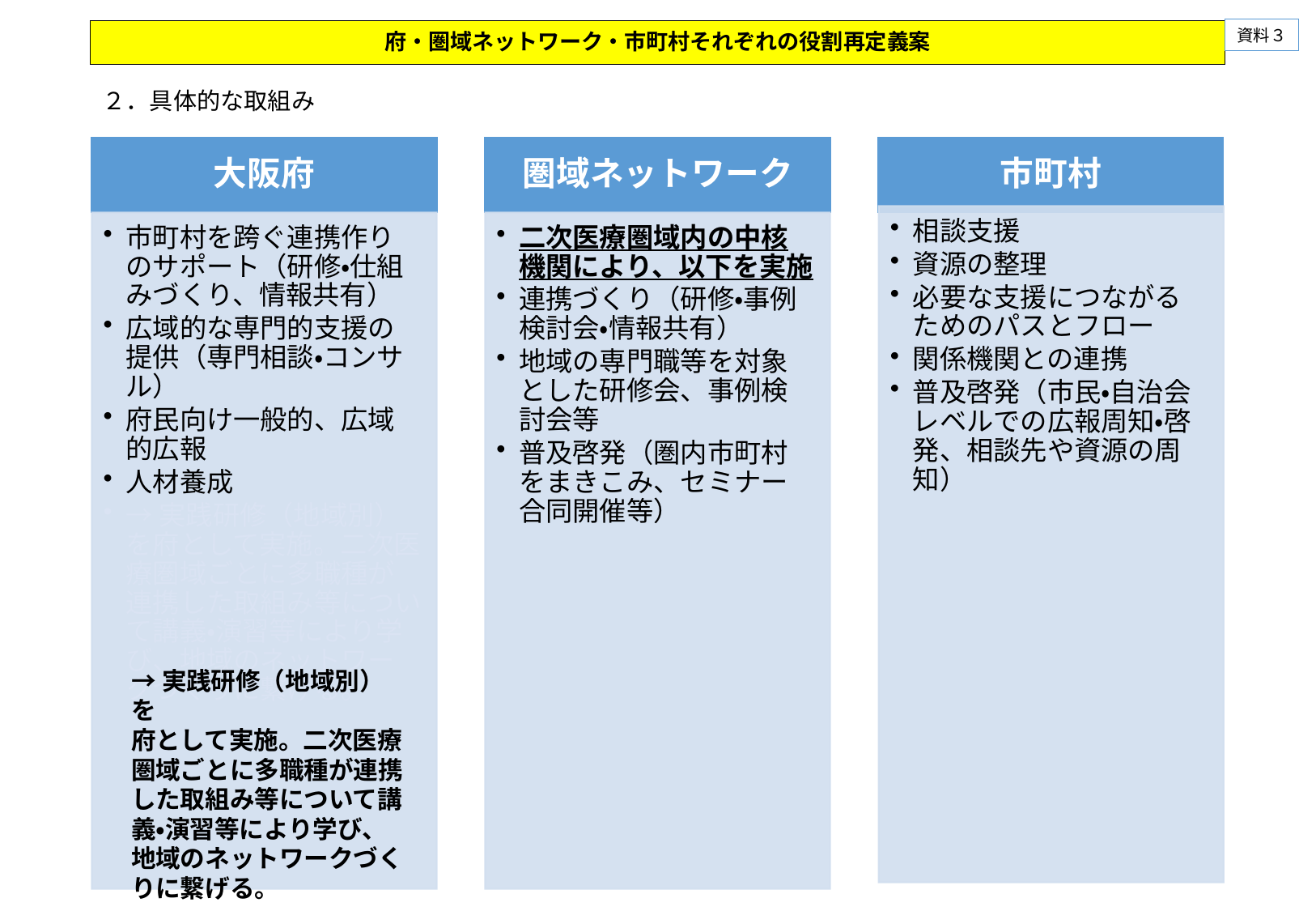

資料３
府・圏域ネットワーク・市町村それぞれの役割再定義案
２．具体的な取組み
大阪府
市町村を跨ぐ連携作りのサポート（研修・仕組みづくり、情報共有）
広域的な専門的支援の提供（専門相談・コンサル）
府民向け一般的、広域的広報
人材養成
→実践研修（地域別）を府として実施。二次医療圏域ごとに多職種が連携した取組み等について講義・演習等により学び、地域のネットワークづくりに繋げる。

圏域ネットワーク
二次医療圏域内の中核機関により、以下を実施
連携づくり（研修・事例検討会・情報共有）
地域の専門職等を対象とした研修会、事例検討会等
普及啓発（圏内市町村をまきこみ、セミナー合同開催等）

市町村
相談支援
資源の整理
必要な支援につながるためのパスとフロー
関係機関との連携
普及啓発（市民・自治会レベルでの広報周知・啓発、相談先や資源の周知）
→実践研修（地域別）を
府として実施。二次医療圏域ごとに多職種が連携した取組み等について講義・演習等により学び、地域のネットワークづくりに繋げる。